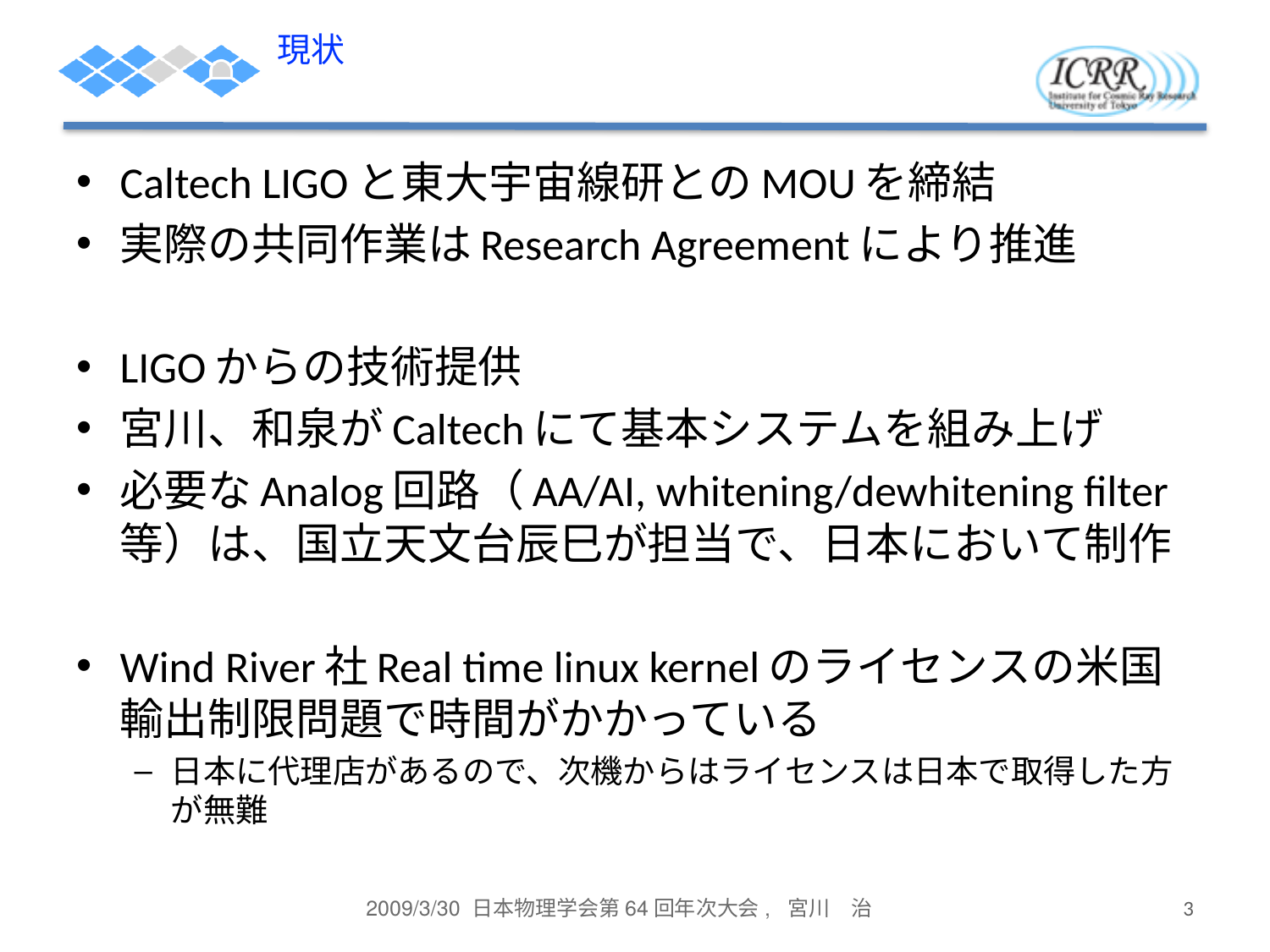

# 現状
Caltech LIGOと東大宇宙線研とのMOUを締結
実際の共同作業はResearch Agreementにより推進

LIGOからの技術提供
宮川、和泉がCaltechにて基本システムを組み上げ
必要なAnalog回路（AA/AI, whitening/dewhitening filter等）は、国立天文台辰巳が担当で、日本において制作

Wind River社Real time linux kernelのライセンスの米国輸出制限問題で時間がかかっている
日本に代理店があるので、次機からはライセンスは日本で取得した方が無難
2009/3/30 日本物理学会第64回年次大会,  宮川　治
3